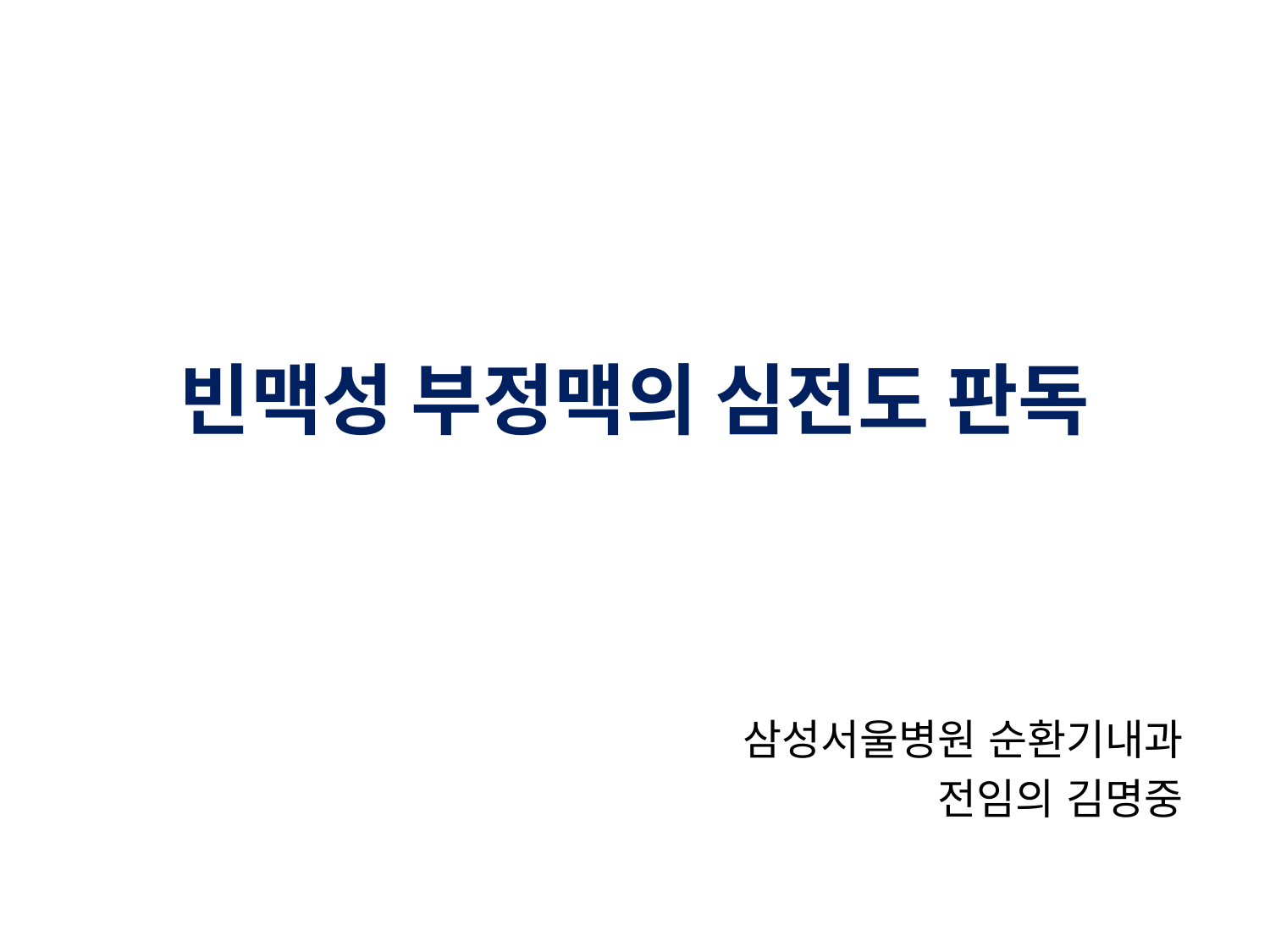

# 빈맥성 부정맥의 심전도 판독
삼성서울병원 순환기내과
전임의 김명중